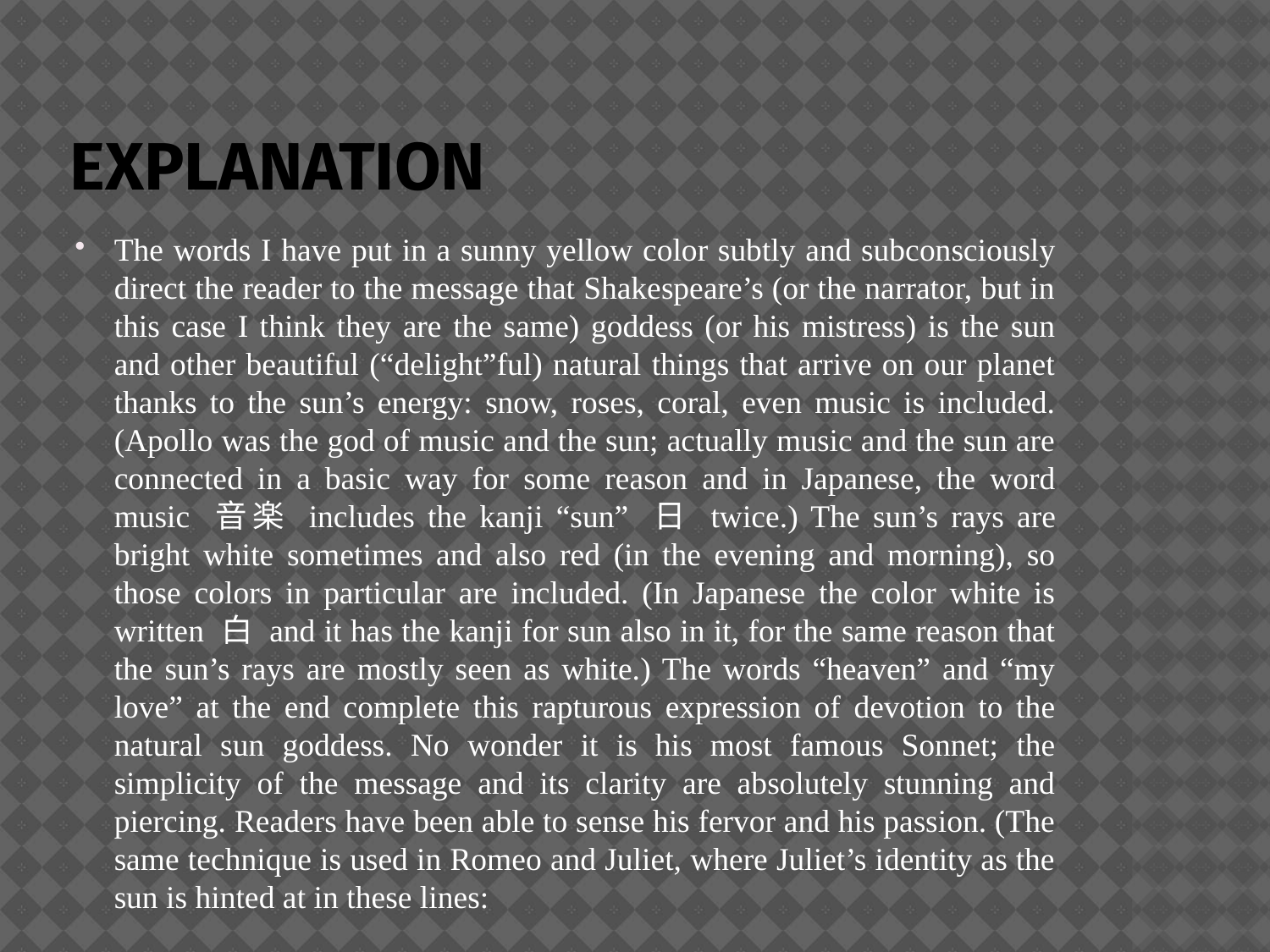

# Explanation
The words I have put in a sunny yellow color subtly and subconsciously direct the reader to the message that Shakespeare’s (or the narrator, but in this case I think they are the same) goddess (or his mistress) is the sun and other beautiful (“delight”ful) natural things that arrive on our planet thanks to the sun’s energy: snow, roses, coral, even music is included. (Apollo was the god of music and the sun; actually music and the sun are connected in a basic way for some reason and in Japanese, the word music 音楽 includes the kanji “sun” 日 twice.) The sun’s rays are bright white sometimes and also red (in the evening and morning), so those colors in particular are included. (In Japanese the color white is written 白 and it has the kanji for sun also in it, for the same reason that the sun’s rays are mostly seen as white.) The words “heaven” and “my love” at the end complete this rapturous expression of devotion to the natural sun goddess. No wonder it is his most famous Sonnet; the simplicity of the message and its clarity are absolutely stunning and piercing. Readers have been able to sense his fervor and his passion. (The same technique is used in Romeo and Juliet, where Juliet’s identity as the sun is hinted at in these lines: